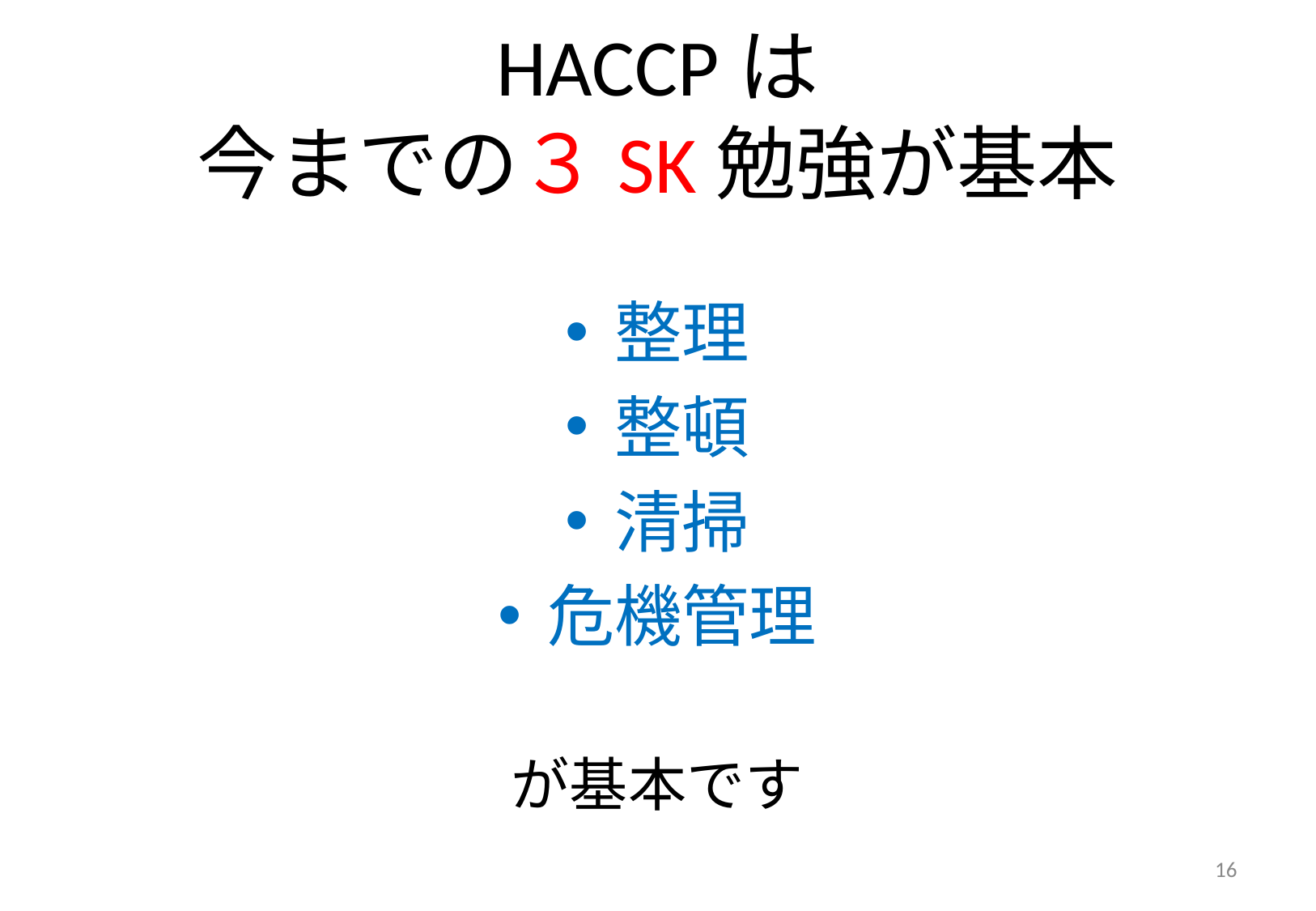

# HACCPは 今までの３SK勉強が基本
整理
整頓
清掃
危機管理

が基本です
16